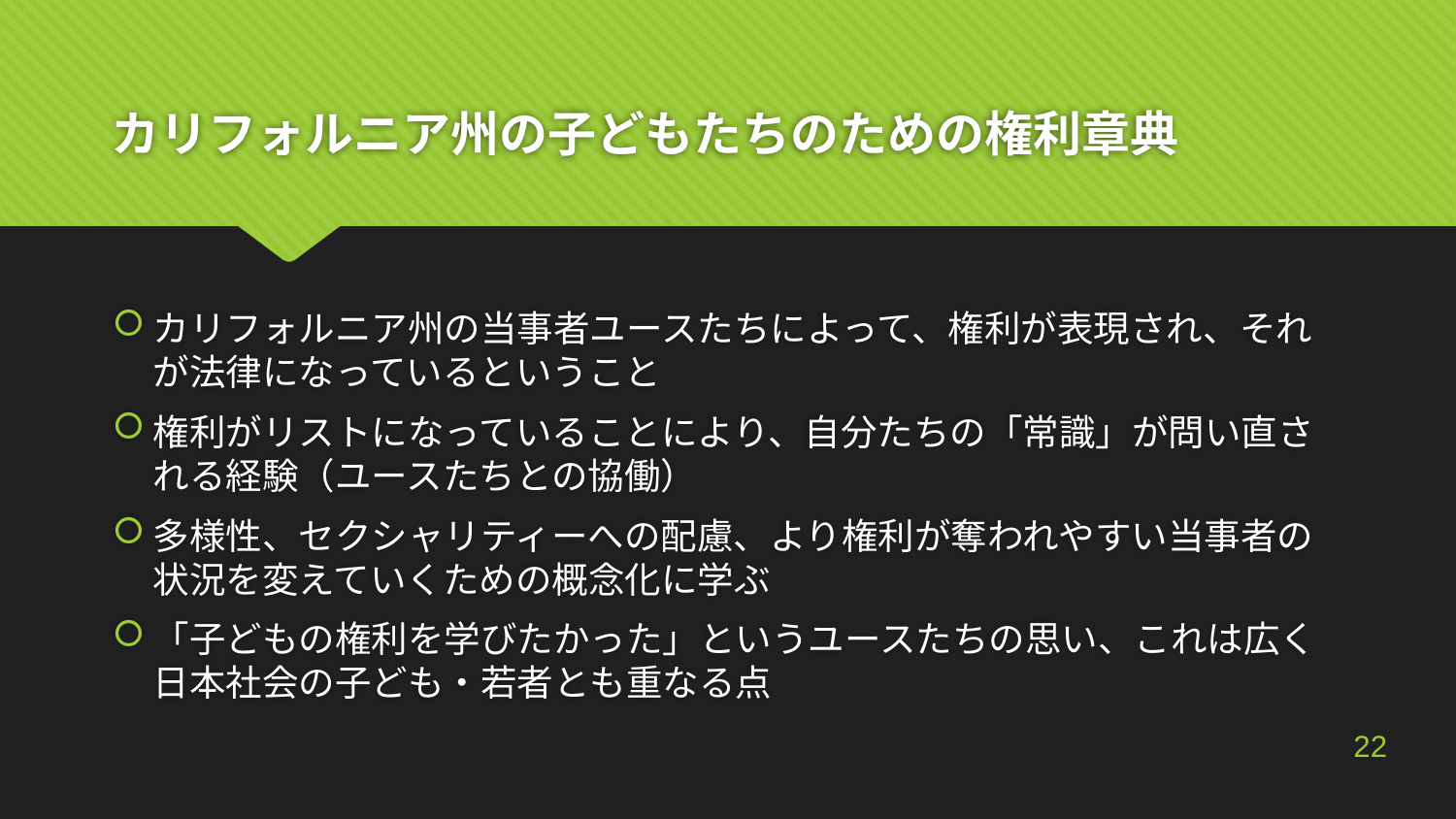

# カリフォルニア州の子どもたちのための権利章典
カリフォルニア州の当事者ユースたちによって、権利が表現され、それが法律になっているということ
権利がリストになっていることにより、自分たちの「常識」が問い直される経験（ユースたちとの協働）
多様性、セクシャリティーへの配慮、より権利が奪われやすい当事者の状況を変えていくための概念化に学ぶ
「子どもの権利を学びたかった」というユースたちの思い、これは広く日本社会の子ども・若者とも重なる点
22